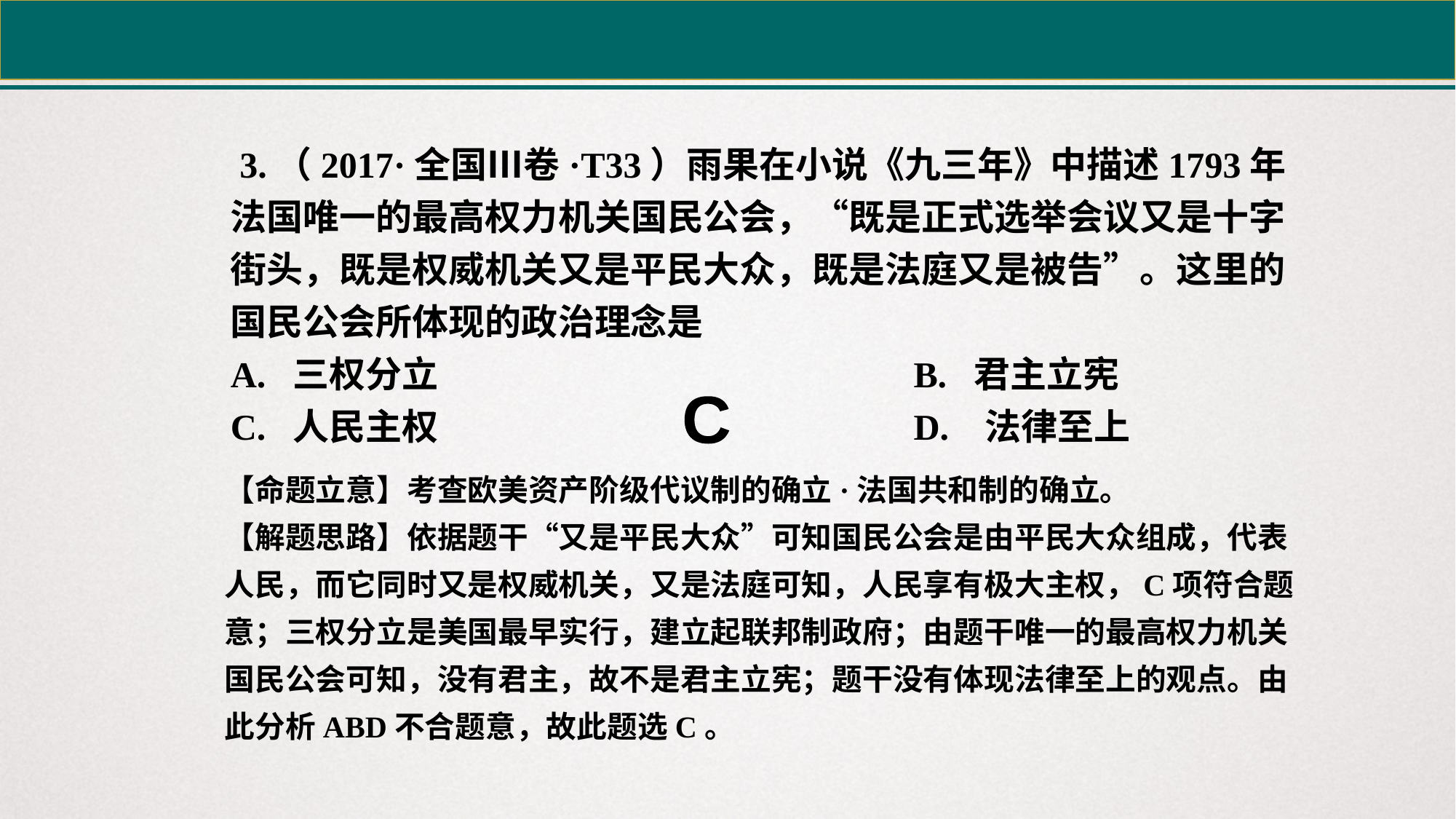

3.（2017·全国Ⅲ卷·T33）雨果在小说《九三年》中描述1793年法国唯一的最高权力机关国民公会，“既是正式选举会议又是十字街头，既是权威机关又是平民大众，既是法庭又是被告”。这里的国民公会所体现的政治理念是
A.  三权分立                                                         B.  君主立宪
C.  人民主权                                                         D.   法律至上

C
【命题立意】考查欧美资产阶级代议制的确立·法国共和制的确立。
【解题思路】依据题干“又是平民大众”可知国民公会是由平民大众组成，代表人民，而它同时又是权威机关，又是法庭可知，人民享有极大主权，C项符合题意；三权分立是美国最早实行，建立起联邦制政府；由题干唯一的最高权力机关国民公会可知，没有君主，故不是君主立宪；题干没有体现法律至上的观点。由此分析ABD不合题意，故此题选C。